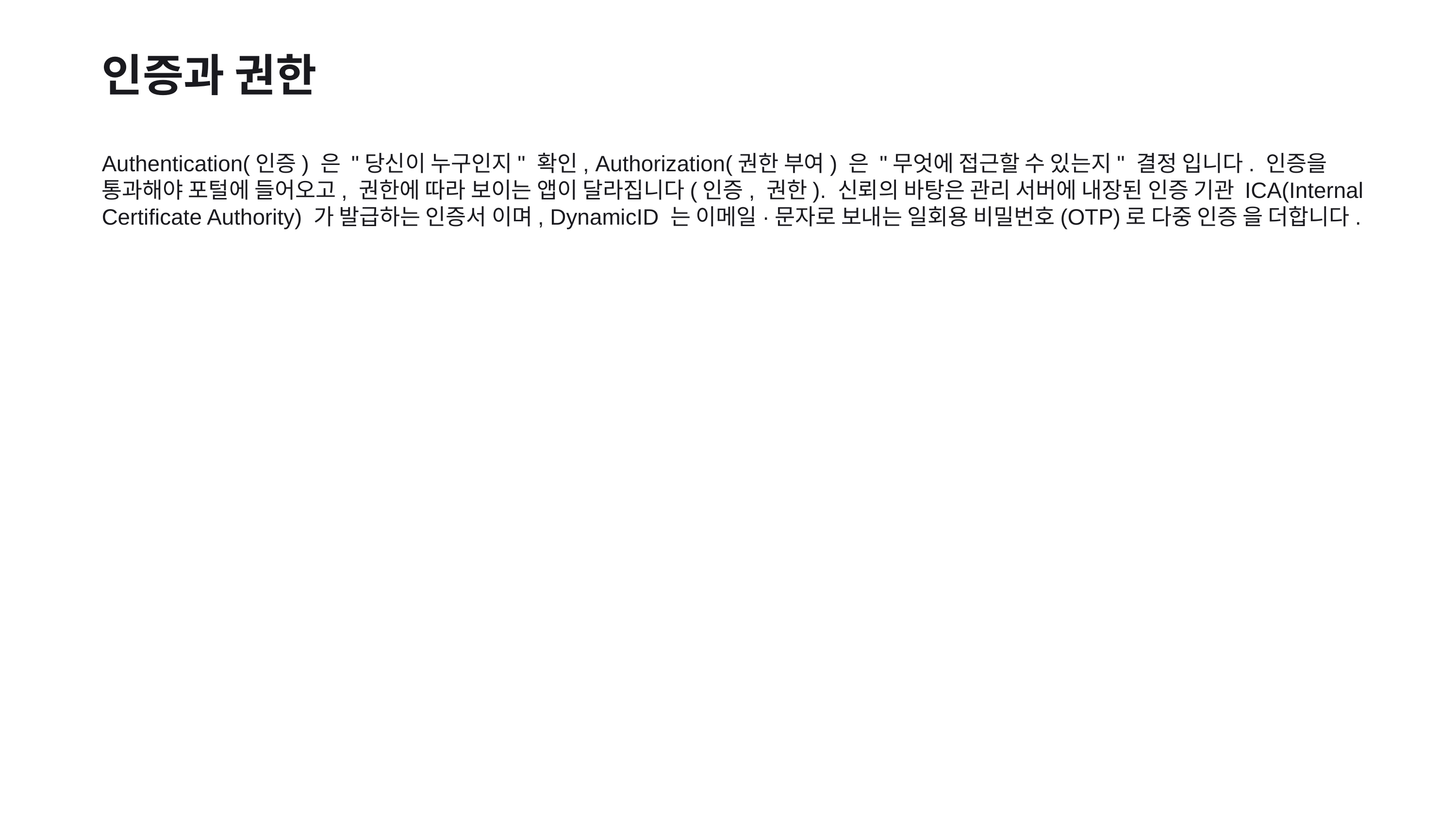

인증과 권한
Authentication(인증) 은 "당신이 누구인지" 확인, Authorization(권한 부여) 은 "무엇에 접근할 수 있는지" 결정 입니다. 인증을 통과해야 포털에 들어오고, 권한에 따라 보이는 앱이 달라집니다(인증, 권한). 신뢰의 바탕은 관리 서버에 내장된 인증 기관 ICA(Internal Certificate Authority) 가 발급하는 인증서 이며, DynamicID 는 이메일·문자로 보내는 일회용 비밀번호(OTP)로 다중 인증 을 더합니다.